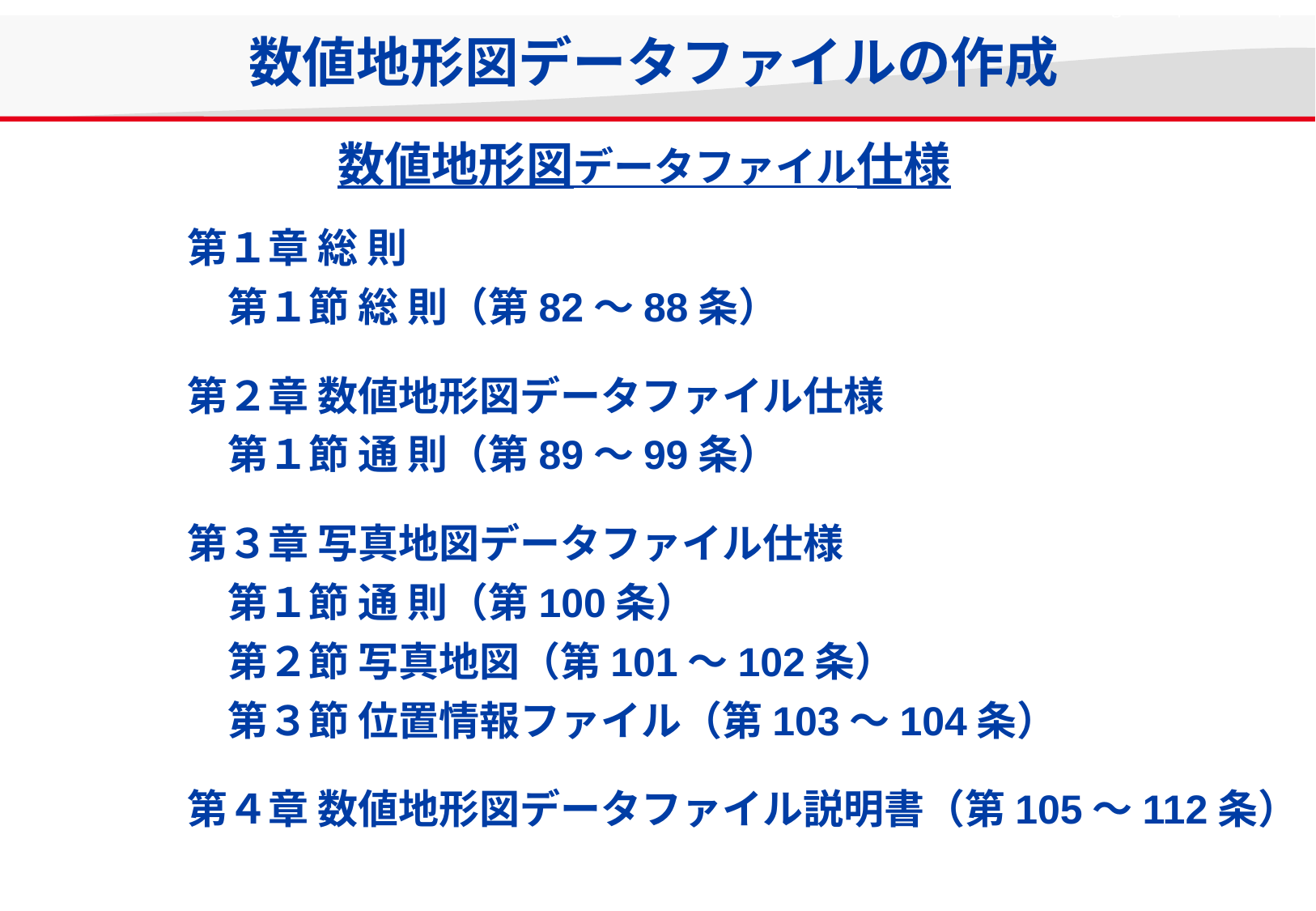

数値地形図データファイルの作成
数値地形図データファイル仕様
第１章 総 則
　第１節 総 則（第82～88条）

第２章 数値地形図データファイル仕様
　第１節 通 則（第89～99条）

第３章 写真地図データファイル仕様
　第１節 通 則（第100条）
　第２節 写真地図（第101～102条）
　第３節 位置情報ファイル（第103～104条）

第４章 数値地形図データファイル説明書（第105～112条）